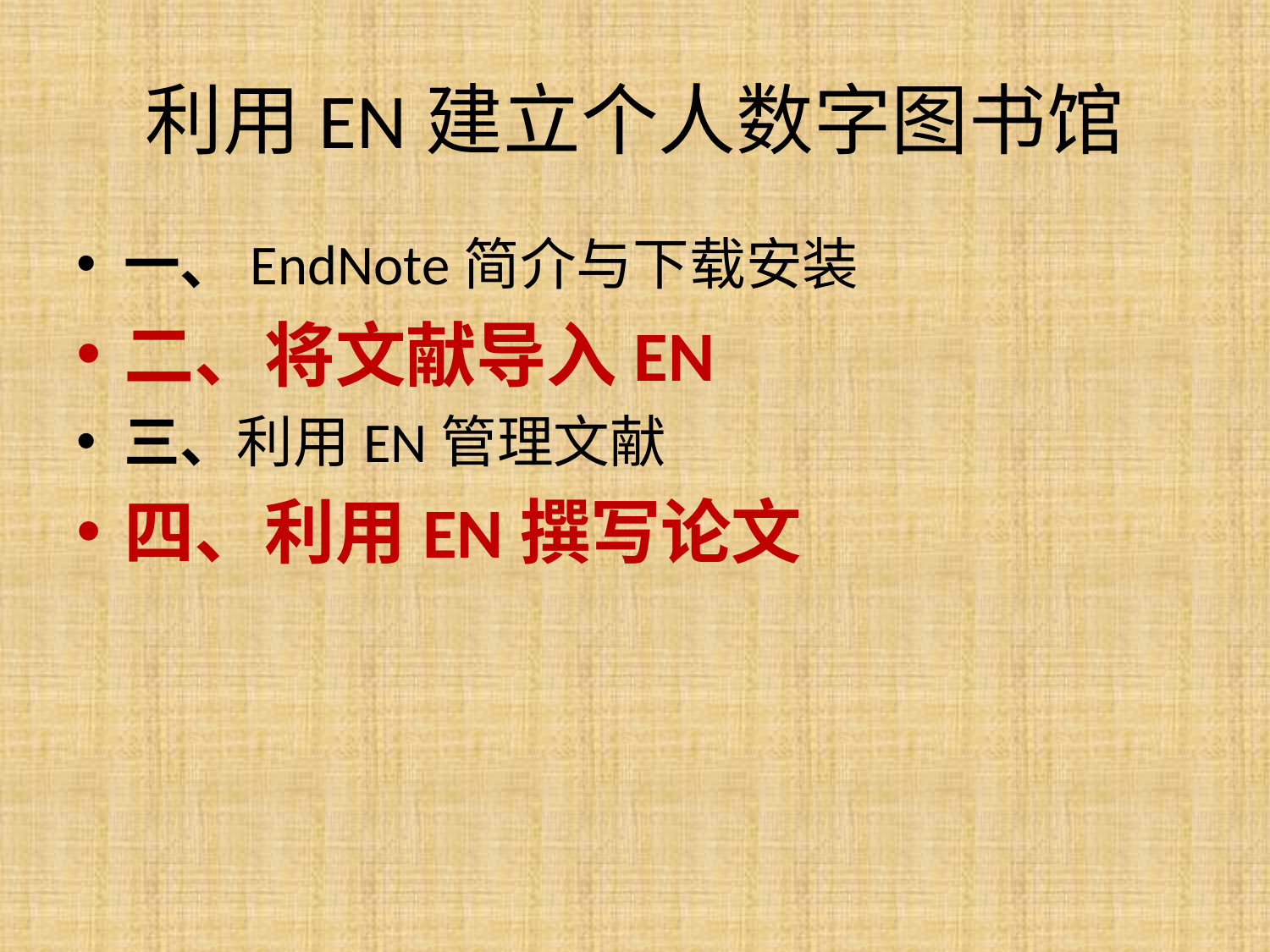

# 利用EN建立个人数字图书馆
一、EndNote简介与下载安装
二、将文献导入EN
三、利用EN管理文献
四、利用EN撰写论文